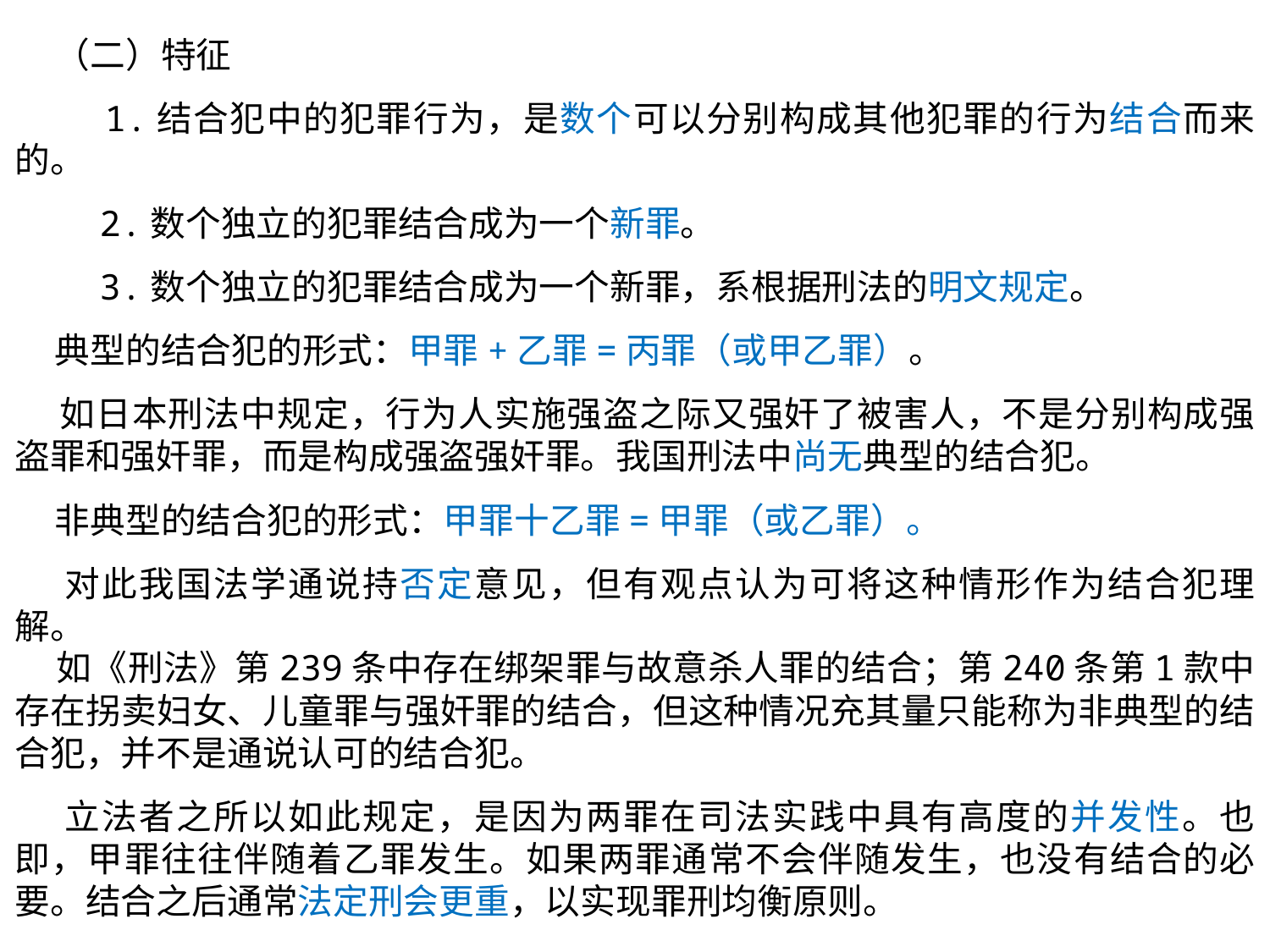

（二）特征

    1.结合犯中的犯罪行为，是数个可以分别构成其他犯罪的行为结合而来的。

    2.数个独立的犯罪结合成为一个新罪。

    3.数个独立的犯罪结合成为一个新罪，系根据刑法的明文规定。

    典型的结合犯的形式：甲罪+乙罪=丙罪（或甲乙罪）。

    如日本刑法中规定，行为人实施强盗之际又强奸了被害人，不是分别构成强盗罪和强奸罪，而是构成强盗强奸罪。我国刑法中尚无典型的结合犯。

    非典型的结合犯的形式：甲罪十乙罪=甲罪（或乙罪）。

    对此我国法学通说持否定意见，但有观点认为可将这种情形作为结合犯理解。
    如《刑法》第239条中存在绑架罪与故意杀人罪的结合；第240条第1款中存在拐卖妇女、儿童罪与强奸罪的结合，但这种情况充其量只能称为非典型的结合犯，并不是通说认可的结合犯。

    立法者之所以如此规定，是因为两罪在司法实践中具有高度的并发性。也即，甲罪往往伴随着乙罪发生。如果两罪通常不会伴随发生，也没有结合的必要。结合之后通常法定刑会更重，以实现罪刑均衡原则。